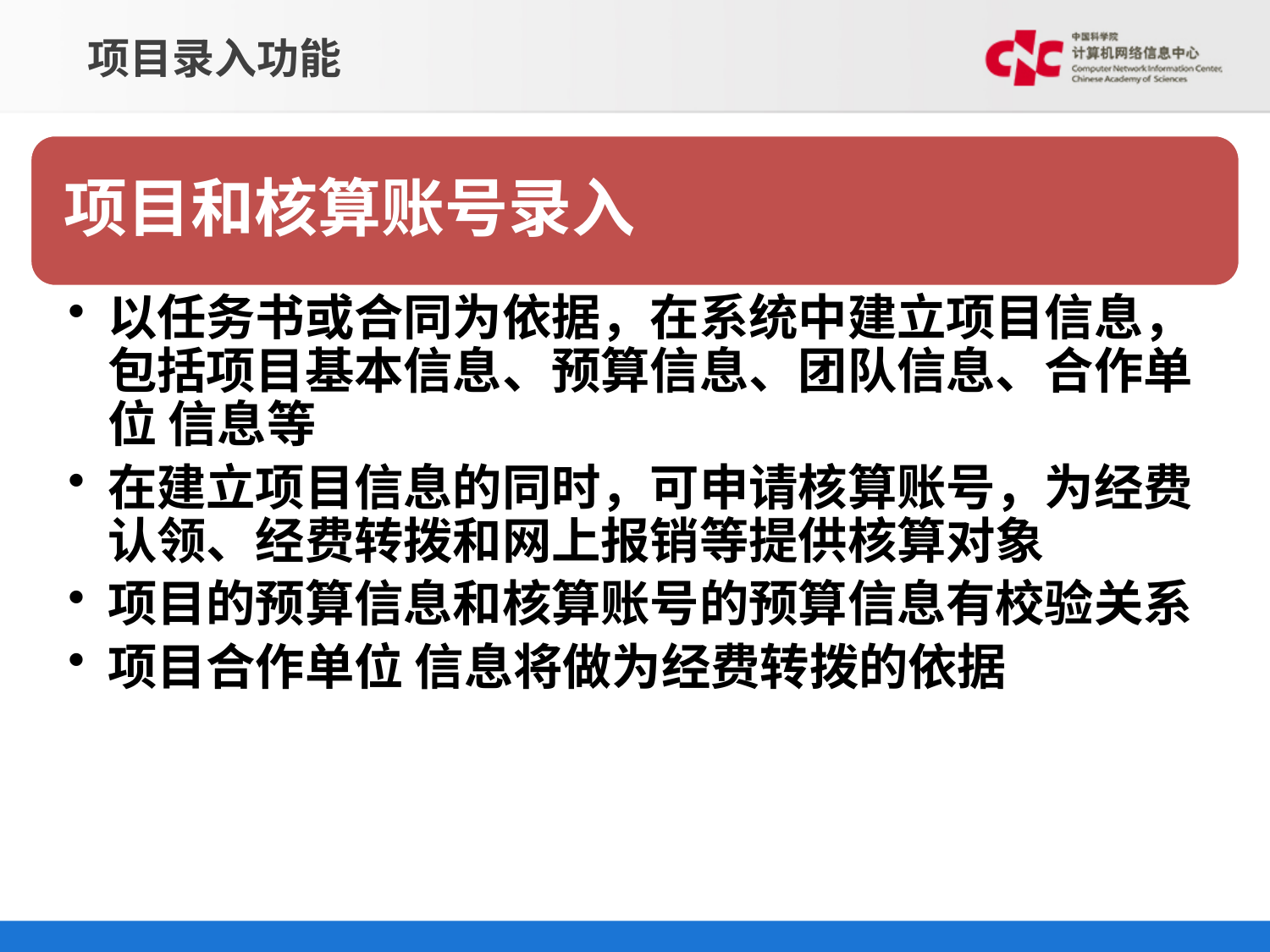

# 项目录入功能
项目和核算账号录入
以任务书或合同为依据，在系统中建立项目信息，包括项目基本信息、预算信息、团队信息、合作单位 信息等
在建立项目信息的同时，可申请核算账号，为经费认领、经费转拨和网上报销等提供核算对象
项目的预算信息和核算账号的预算信息有校验关系
项目合作单位 信息将做为经费转拨的依据